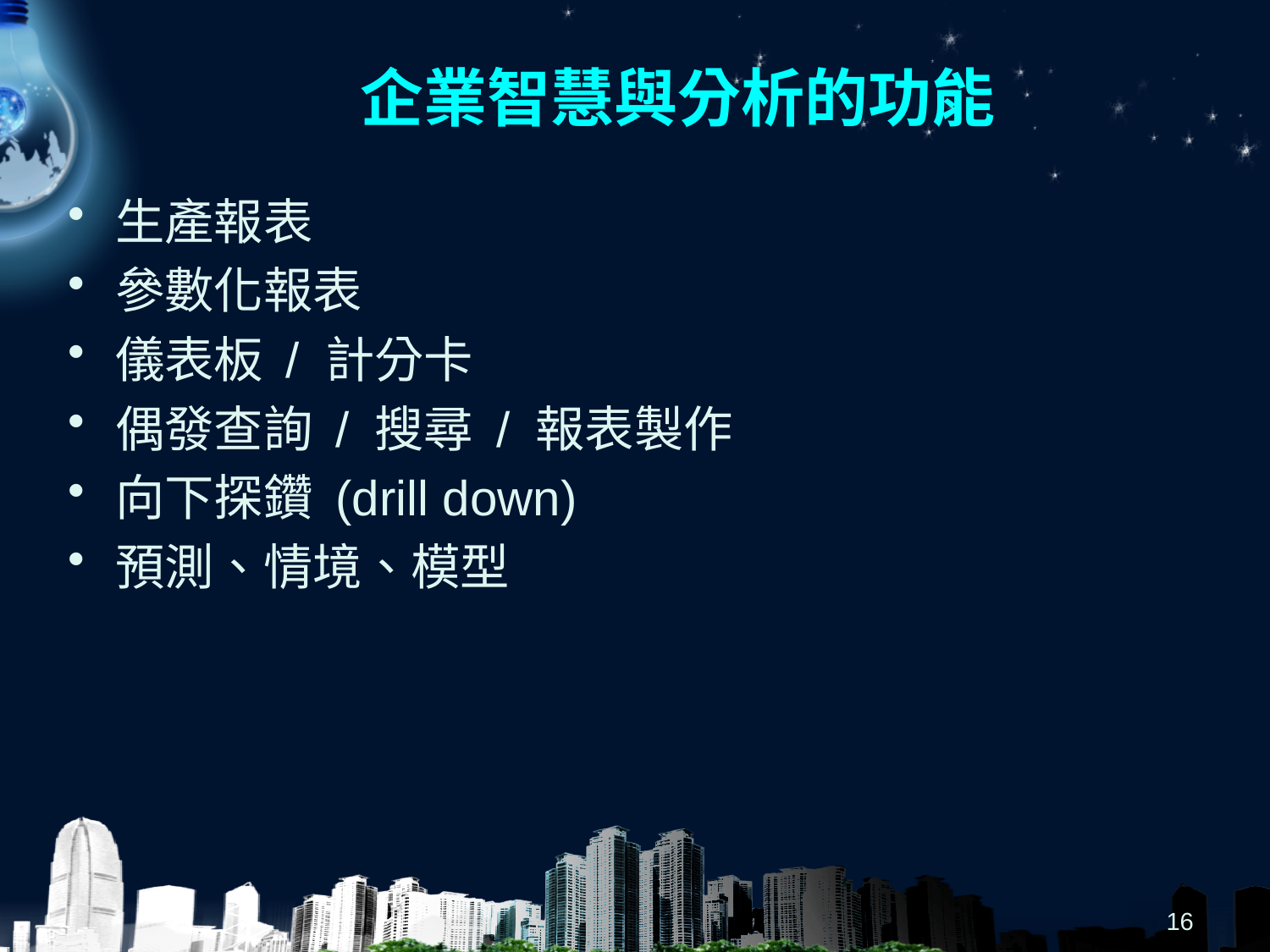

# 企業智慧與分析的功能
生產報表
參數化報表
儀表板 / 計分卡
偶發查詢 / 搜尋 / 報表製作
向下探鑽 (drill down)
預測、情境、模型
16